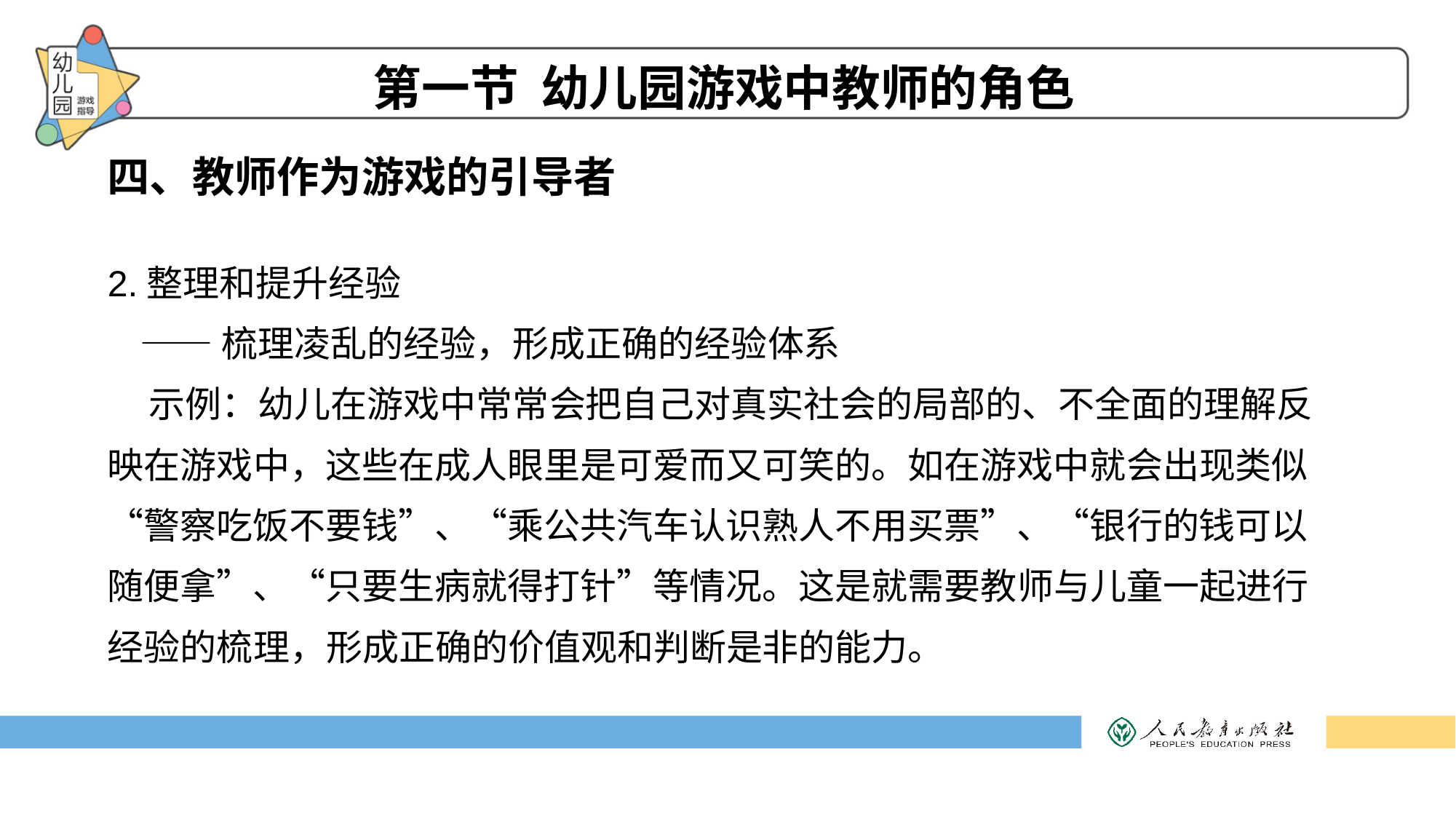

# 第一节  幼儿园游戏中教师的角色
四、教师作为游戏的引导者

2.整理和提升经验
    ——梳理凌乱的经验，形成正确的经验体系
    示例：幼儿在游戏中常常会把自己对真实社会的局部的、不全面的理解反映在游戏中，这些在成人眼里是可爱而又可笑的。如在游戏中就会出现类似“警察吃饭不要钱”、“乘公共汽车认识熟人不用买票”、“银行的钱可以随便拿”、“只要生病就得打针”等情况。这是就需要教师与儿童一起进行经验的梳理，形成正确的价值观和判断是非的能力。